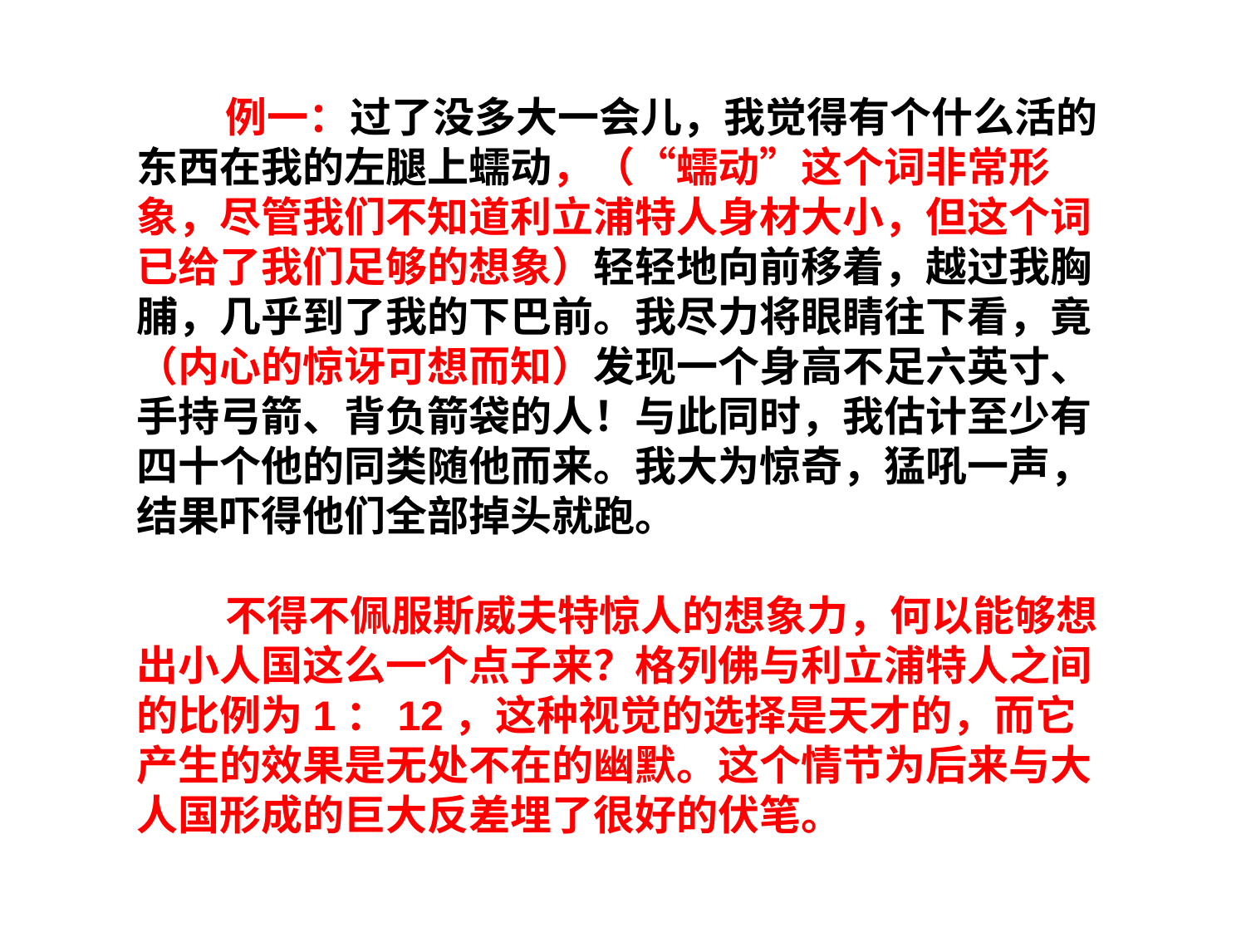

例一：过了没多大一会儿，我觉得有个什么活的东西在我的左腿上蠕动，（“蠕动”这个词非常形象，尽管我们不知道利立浦特人身材大小，但这个词已给了我们足够的想象）轻轻地向前移着，越过我胸脯，几乎到了我的下巴前。我尽力将眼睛往下看，竟（内心的惊讶可想而知）发现一个身高不足六英寸、手持弓箭、背负箭袋的人！与此同时，我估计至少有四十个他的同类随他而来。我大为惊奇，猛吼一声，结果吓得他们全部掉头就跑。

    不得不佩服斯威夫特惊人的想象力，何以能够想出小人国这么一个点子来？格列佛与利立浦特人之间的比例为1：12，这种视觉的选择是天才的，而它产生的效果是无处不在的幽默。这个情节为后来与大人国形成的巨大反差埋了很好的伏笔。